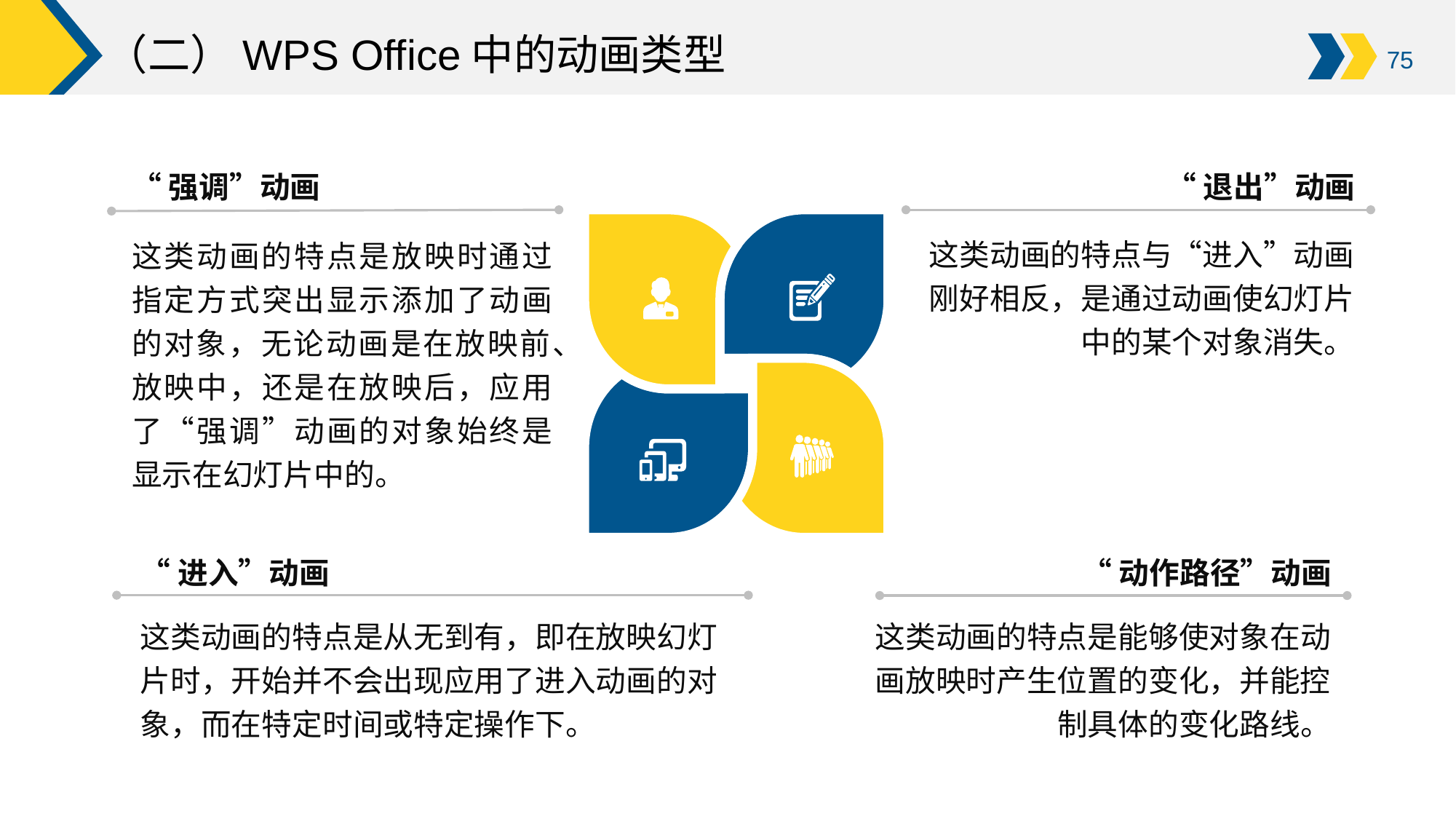

# （二）WPS Office中的动画类型
“强调”动画
这类动画的特点是放映时通过指定方式突出显示添加了动画的对象，无论动画是在放映前、放映中，还是在放映后，应用了“强调”动画的对象始终是显示在幻灯片中的。
“退出”动画
这类动画的特点与“进入”动画刚好相反，是通过动画使幻灯片中的某个对象消失。

“进入”动画
这类动画的特点是从无到有，即在放映幻灯片时，开始并不会出现应用了进入动画的对象，而在特定时间或特定操作下。
“动作路径”动画
这类动画的特点是能够使对象在动画放映时产生位置的变化，并能控制具体的变化路线。